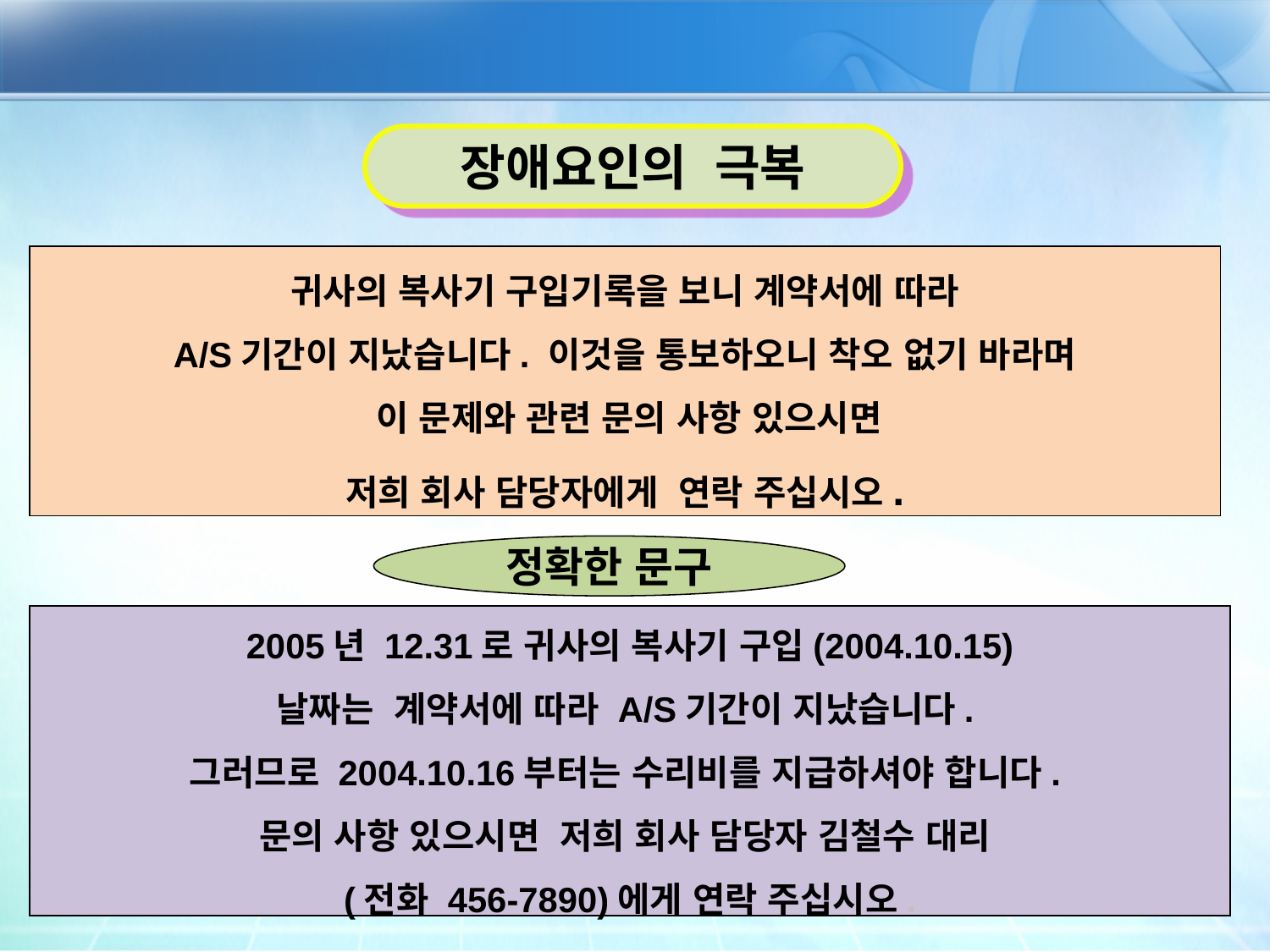

장애요인의  극복
귀사의 복사기 구입기록을 보니 계약서에 따라
 A/S기간이 지났습니다. 이것을 통보하오니 착오 없기 바라며
 이 문제와 관련 문의 사항 있으시면
저희 회사 담당자에게  연락 주십시오.
정확한 문구
2005년 12.31로 귀사의 복사기 구입(2004.10.15)
날짜는  계약서에 따라 A/S기간이 지났습니다.
그러므로 2004.10.16부터는 수리비를 지급하셔야 합니다.
문의 사항 있으시면  저희 회사 담당자 김철수 대리
(전화 456-7890)에게 연락 주십시오.